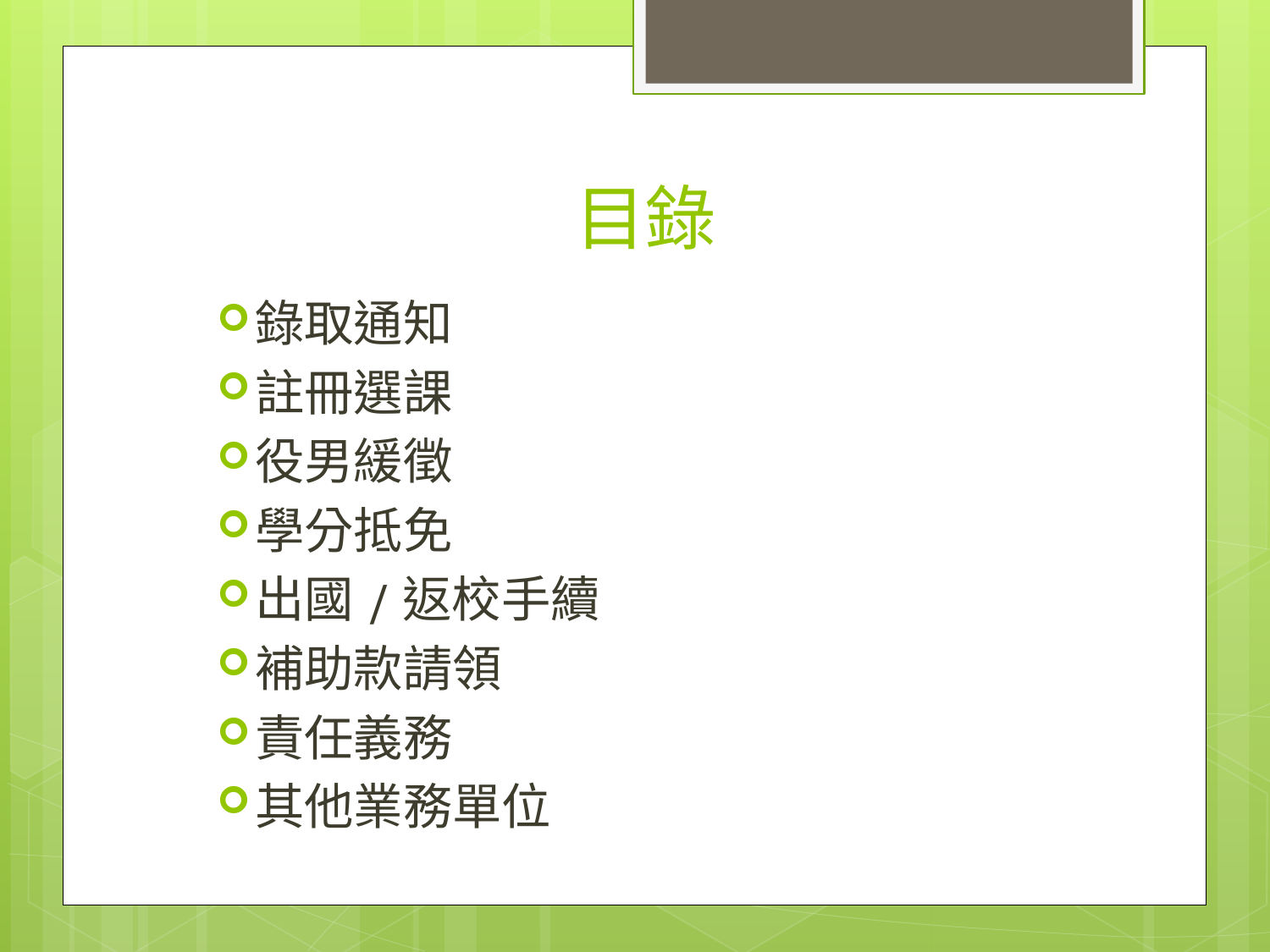

# 目錄
錄取通知
註冊選課
役男緩徵
學分抵免
出國/返校手續
補助款請領
責任義務
其他業務單位